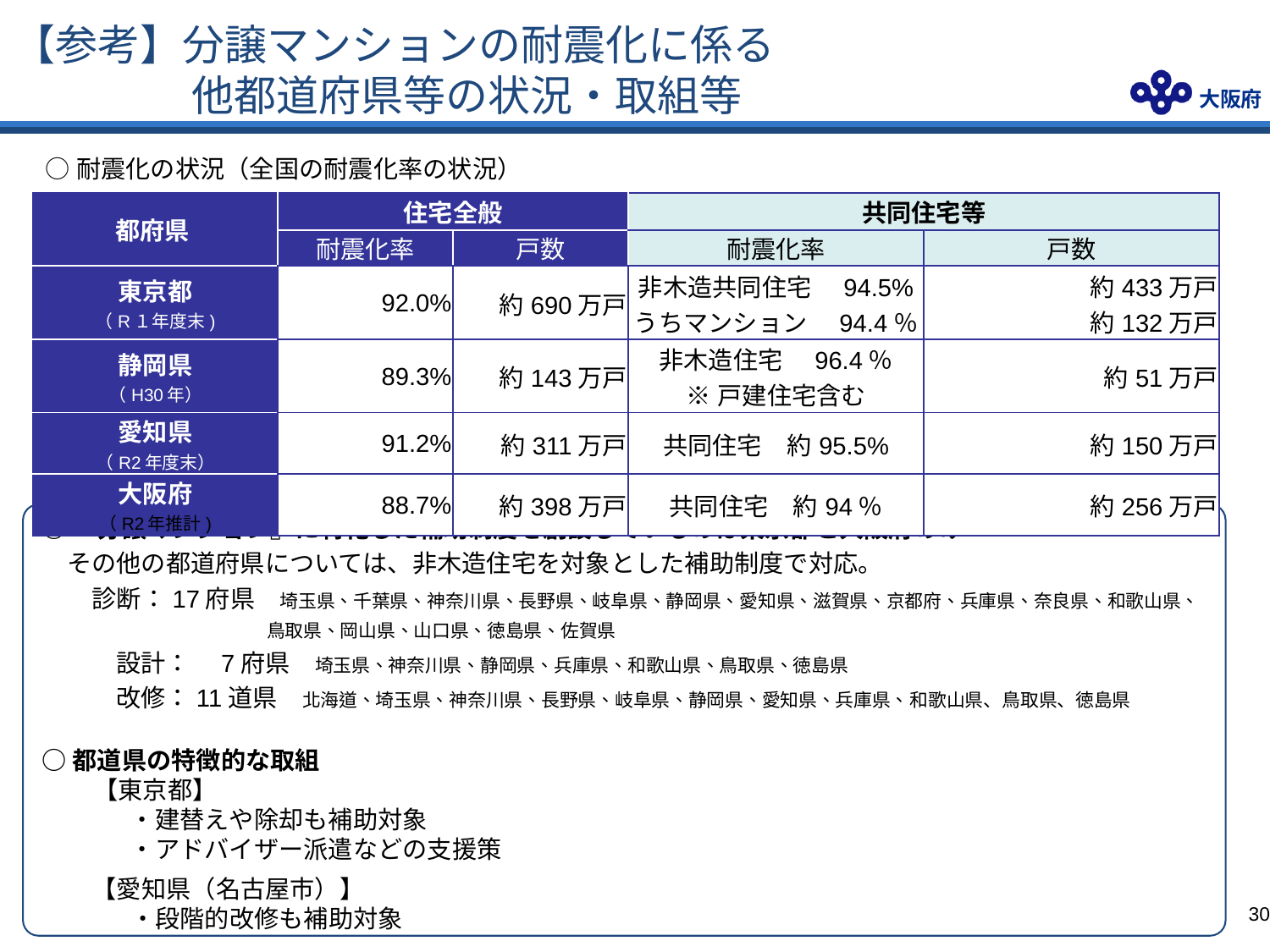

【参考】分譲マンションの耐震化に係る
　　　　 他都道府県等の状況・取組等
○耐震化の状況（全国の耐震化率の状況）
| 都府県 | 住宅全般 |  | 共同住宅等 |  |
| --- | --- | --- | --- | --- |
|  | 耐震化率 | 戸数 | 耐震化率 | 戸数 |
| 東京都 （R１年度末) | 92.0% | 約690万戸 | 非木造共同住宅　94.5% うちマンション　94.4％ | 約433万戸 約132万戸 |
| 静岡県 （H30年） | 89.3% | 約143万戸 | 非木造住宅　96.4％ ※戸建住宅含む | 約51万戸 |
| 愛知県 （R2年度末） | 91.2% | 約311万戸 | 共同住宅　約95.5% | 約150万戸 |
| 大阪府 （R2年推計) | 88.7% | 約398万戸 | 共同住宅　約94％ | 約256万戸 |

○『分譲マンション』に特化した補助制度を創設しているのは東京都と大阪府のみ
その他の都道府県については、非木造住宅を対象とした補助制度で対応。
診断：17府県　埼玉県、千葉県、神奈川県、長野県、岐阜県、静岡県、愛知県、滋賀県、京都府、兵庫県、奈良県、和歌山県、鳥取県、岡山県、山口県、徳島県、佐賀県
　　　設計：　7府県　埼玉県、神奈川県、静岡県、兵庫県、和歌山県、鳥取県、徳島県
　　　改修：11道県　北海道、埼玉県、神奈川県、長野県、岐阜県、静岡県、愛知県、兵庫県、和歌山県、鳥取県、徳島県

○都道県の特徴的な取組
【東京都】
・建替えや除却も補助対象
・アドバイザー派遣などの支援策
【愛知県（名古屋市）】
・段階的改修も補助対象
30